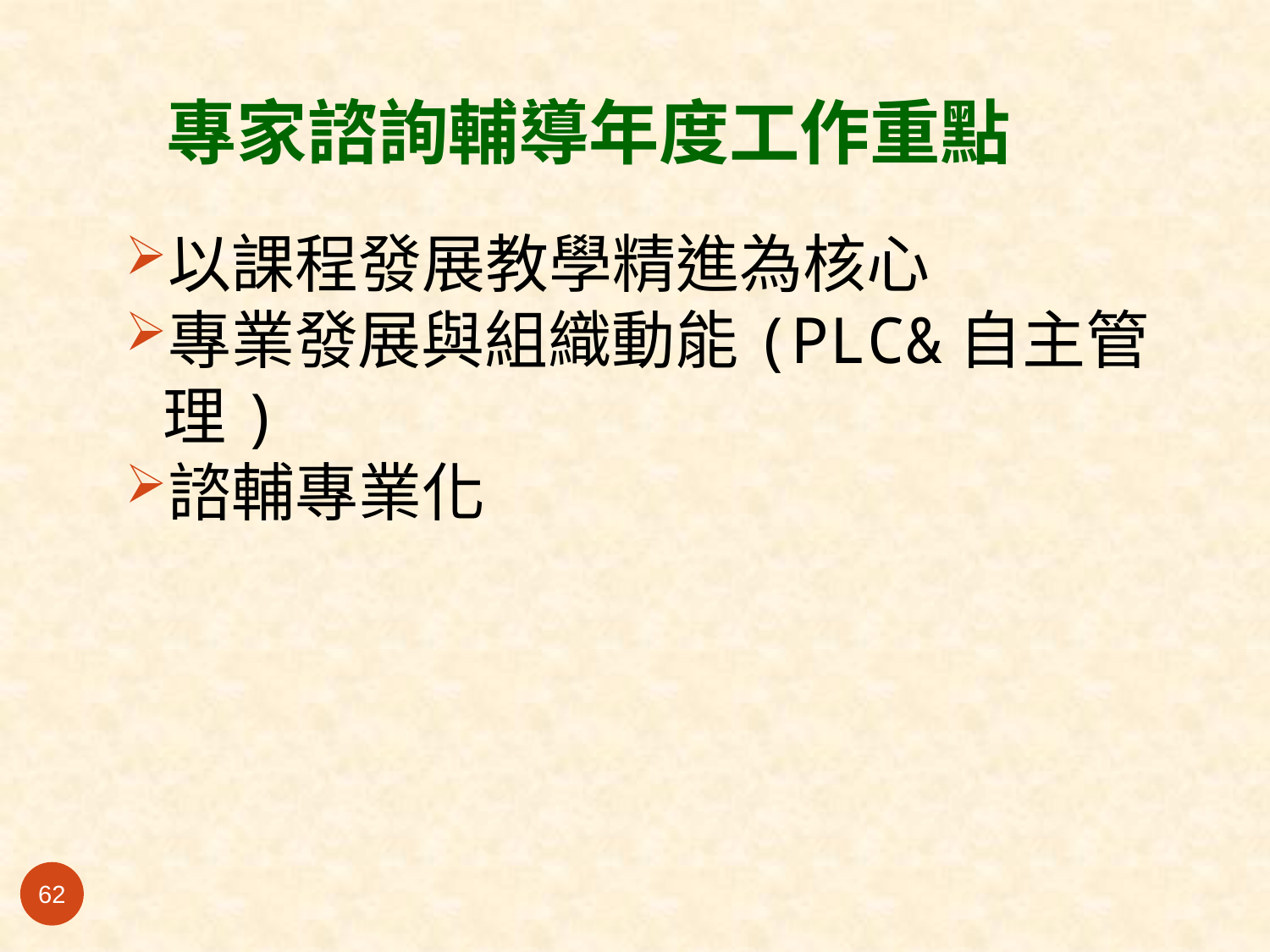

# 專家諮詢輔導年度工作重點
以課程發展教學精進為核心
專業發展與組織動能(PLC&自主管理)
諮輔專業化
62